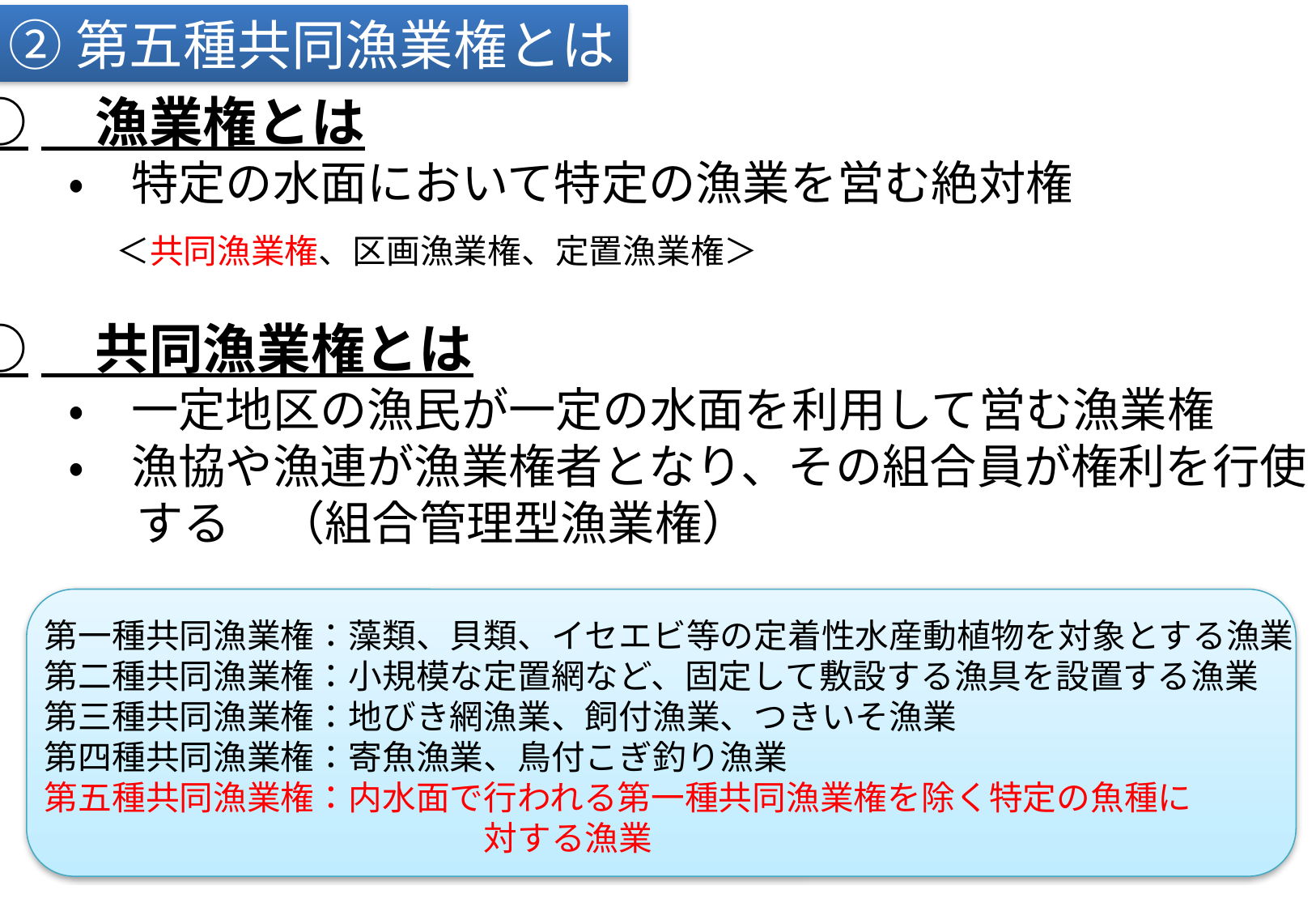

②第五種共同漁業権とは
○　漁業権とは
　　・　特定の水面において特定の漁業を営む絶対権
　　　＜共同漁業権、区画漁業権、定置漁業権＞

○　共同漁業権とは
　　・　一定地区の漁民が一定の水面を利用して営む漁業権
　　・　漁協や漁連が漁業権者となり、その組合員が権利を行使
　　　  する　（組合管理型漁業権）

第一種共同漁業権：藻類、貝類、イセエビ等の定着性水産動植物を対象とする漁業
第二種共同漁業権：小規模な定置網など、固定して敷設する漁具を設置する漁業
第三種共同漁業権：地びき網漁業、飼付漁業、つきいそ漁業
第四種共同漁業権：寄魚漁業、鳥付こぎ釣り漁業
第五種共同漁業権：内水面で行われる第一種共同漁業権を除く特定の魚種に
　　　　　　　　　　　　　対する漁業